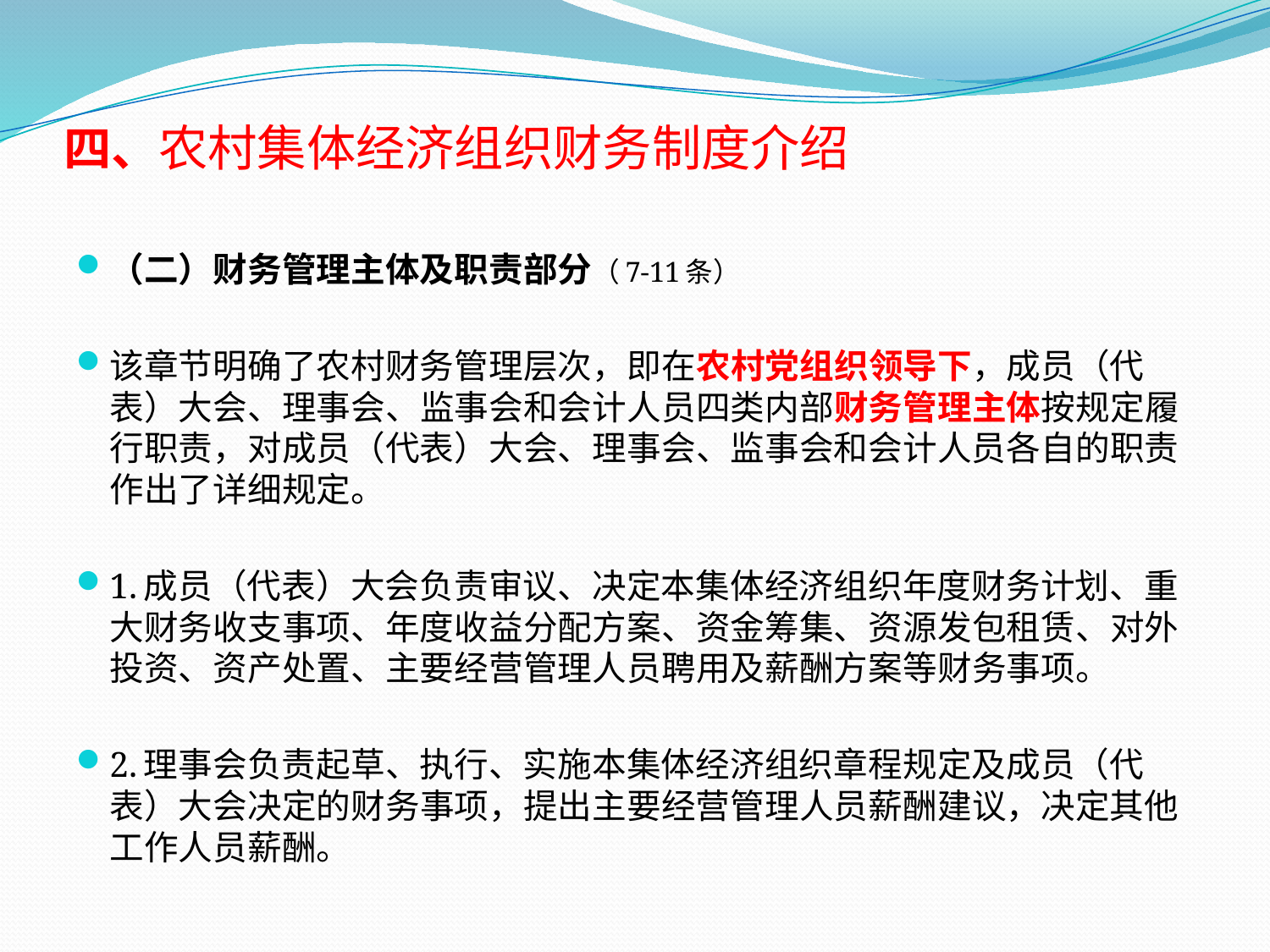

# 四、农村集体经济组织财务制度介绍

（二）财务管理主体及职责部分（7-11条）

该章节明确了农村财务管理层次，即在农村党组织领导下，成员（代表）大会、理事会、监事会和会计人员四类内部财务管理主体按规定履行职责，对成员（代表）大会、理事会、监事会和会计人员各自的职责作出了详细规定。

1.成员（代表）大会负责审议、决定本集体经济组织年度财务计划、重大财务收支事项、年度收益分配方案、资金筹集、资源发包租赁、对外投资、资产处置、主要经营管理人员聘用及薪酬方案等财务事项。

2.理事会负责起草、执行、实施本集体经济组织章程规定及成员（代表）大会决定的财务事项，提出主要经营管理人员薪酬建议，决定其他工作人员薪酬。